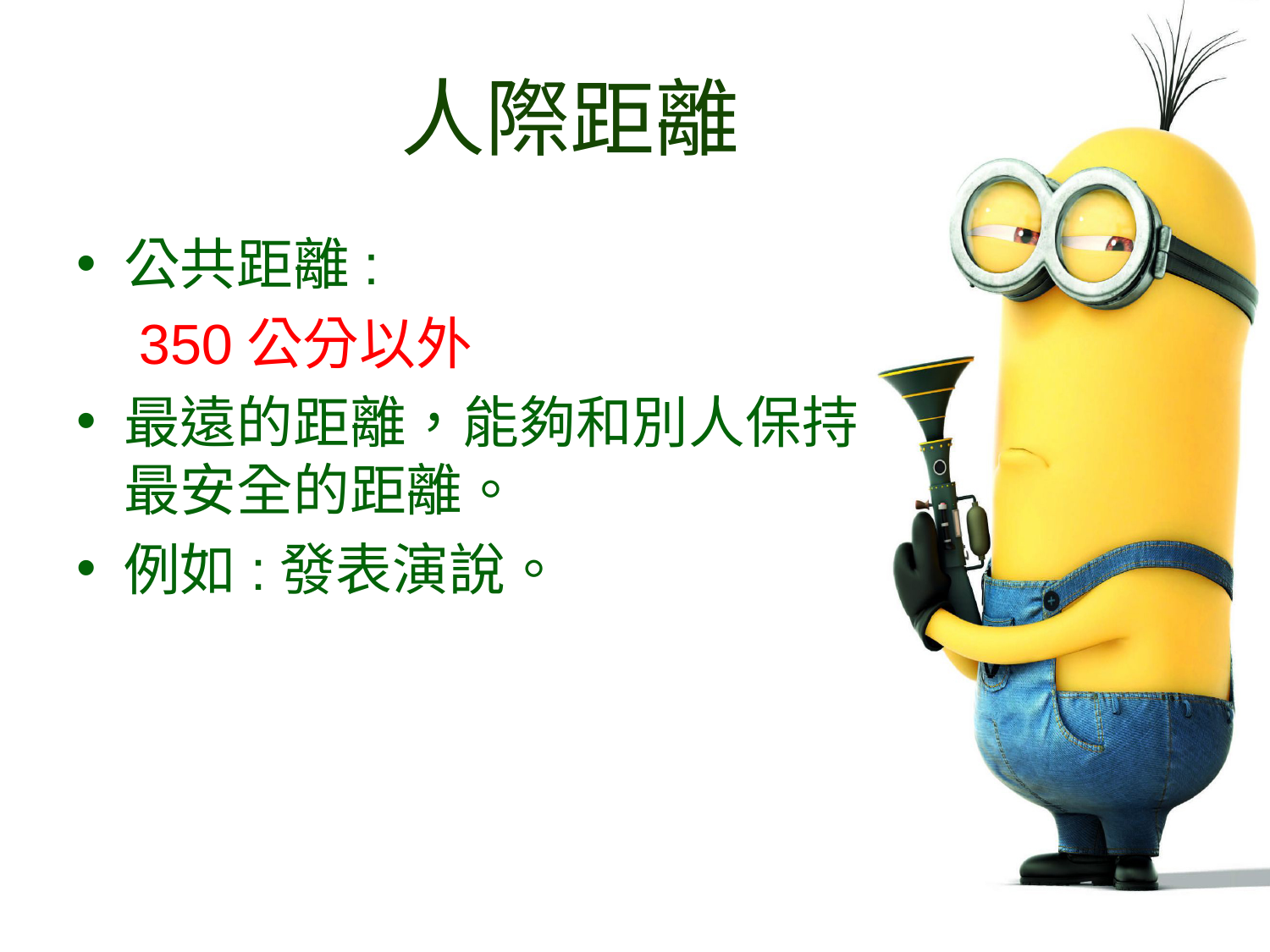

# 人際距離
公共距離:
    350公分以外
最遠的距離，能夠和別人保持最安全的距離。
例如:發表演說。